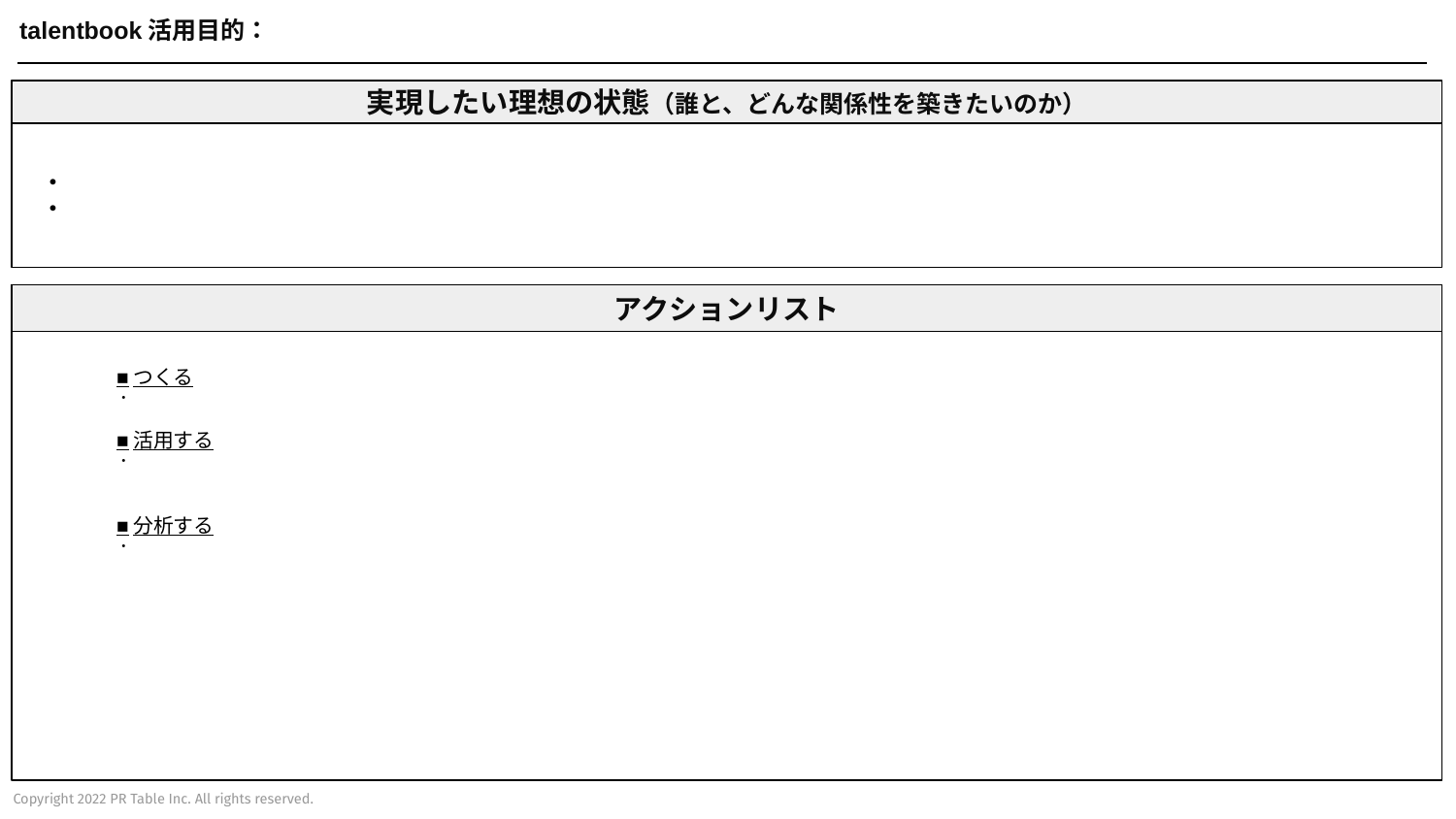

talentbook活用目的：
実現したい理想の状態（誰と、どんな関係性を築きたいのか）

・
・

アクションリスト
■つくる
・

■活用する
・

■分析する
・